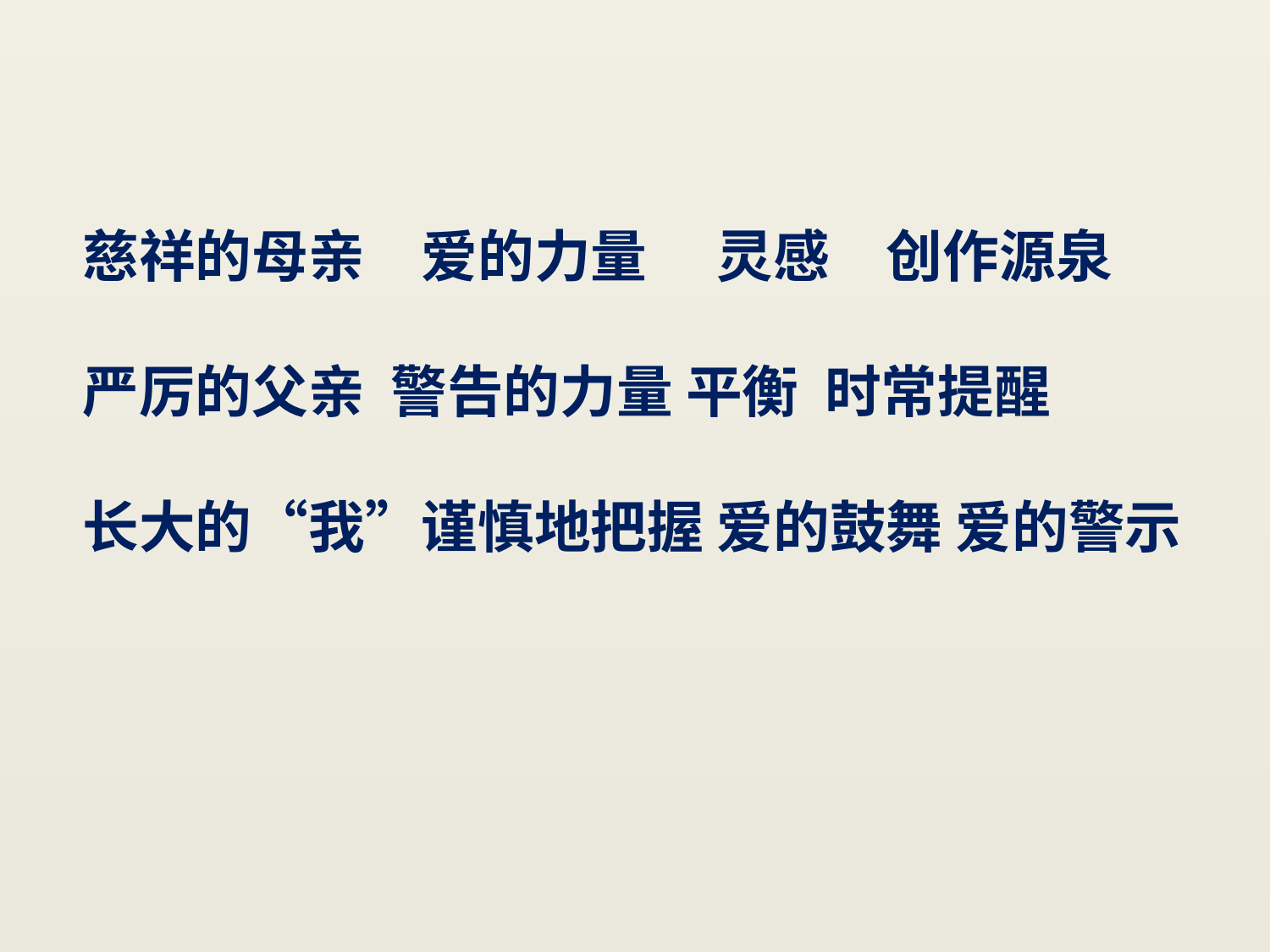

慈祥的母亲　爱的力量 　灵感　创作源泉
严厉的父亲  警告的力量 平衡  时常提醒
长大的“我”谨慎地把握 爱的鼓舞 爱的警示